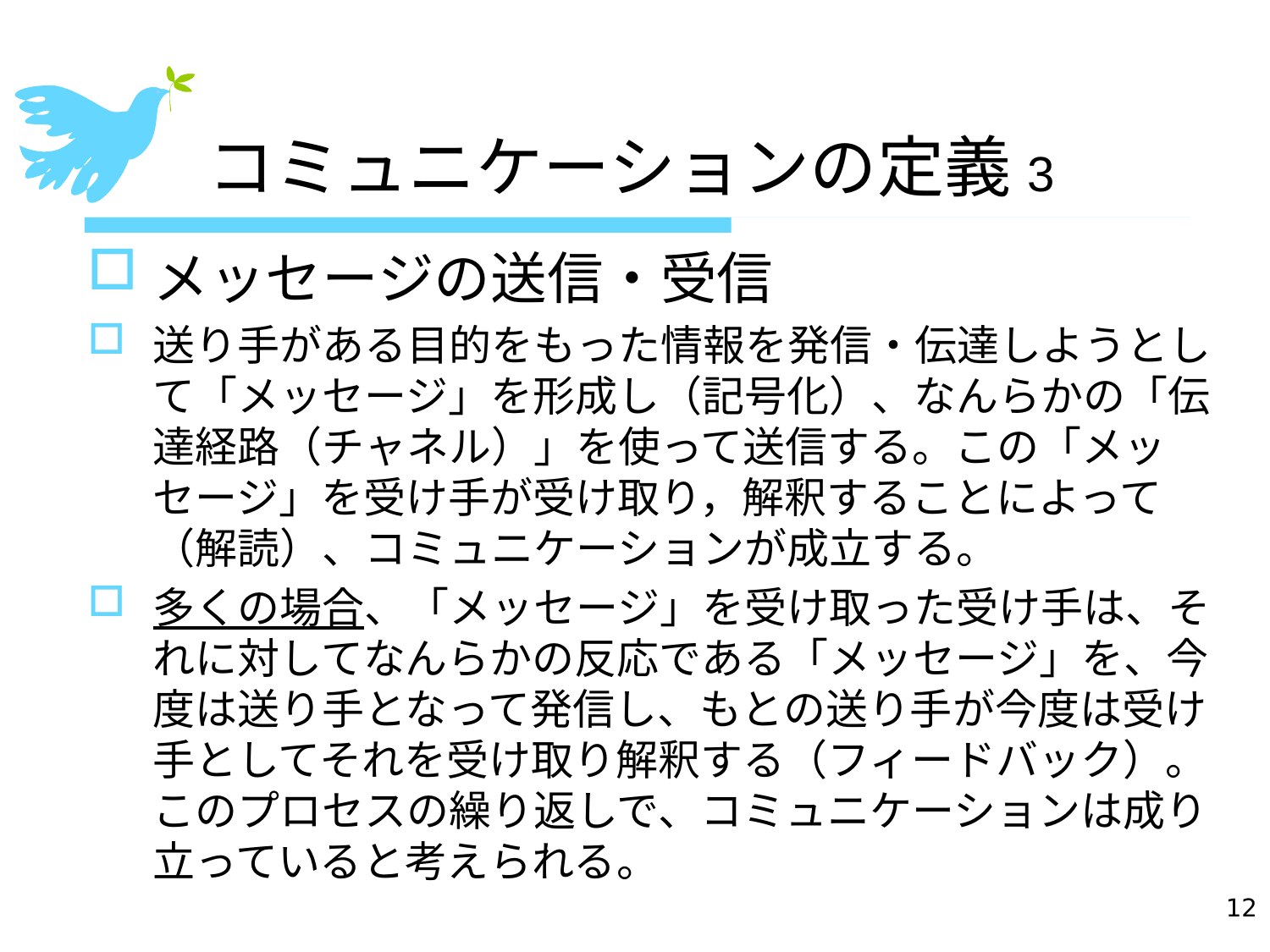

# コミュニケーションの定義3
メッセージの送信・受信
送り手がある目的をもった情報を発信・伝達しようとして「メッセージ」を形成し（記号化）、なんらかの「伝達経路（チャネル）」を使って送信する。この「メッセージ」を受け手が受け取り，解釈することによって（解読）、コミュニケーションが成立する。
多くの場合、「メッセージ」を受け取った受け手は、それに対してなんらかの反応である「メッセージ」を、今度は送り手となって発信し、もとの送り手が今度は受け手としてそれを受け取り解釈する（フィードバック）。このプロセスの繰り返しで、コミュニケーションは成り立っていると考えられる。
12